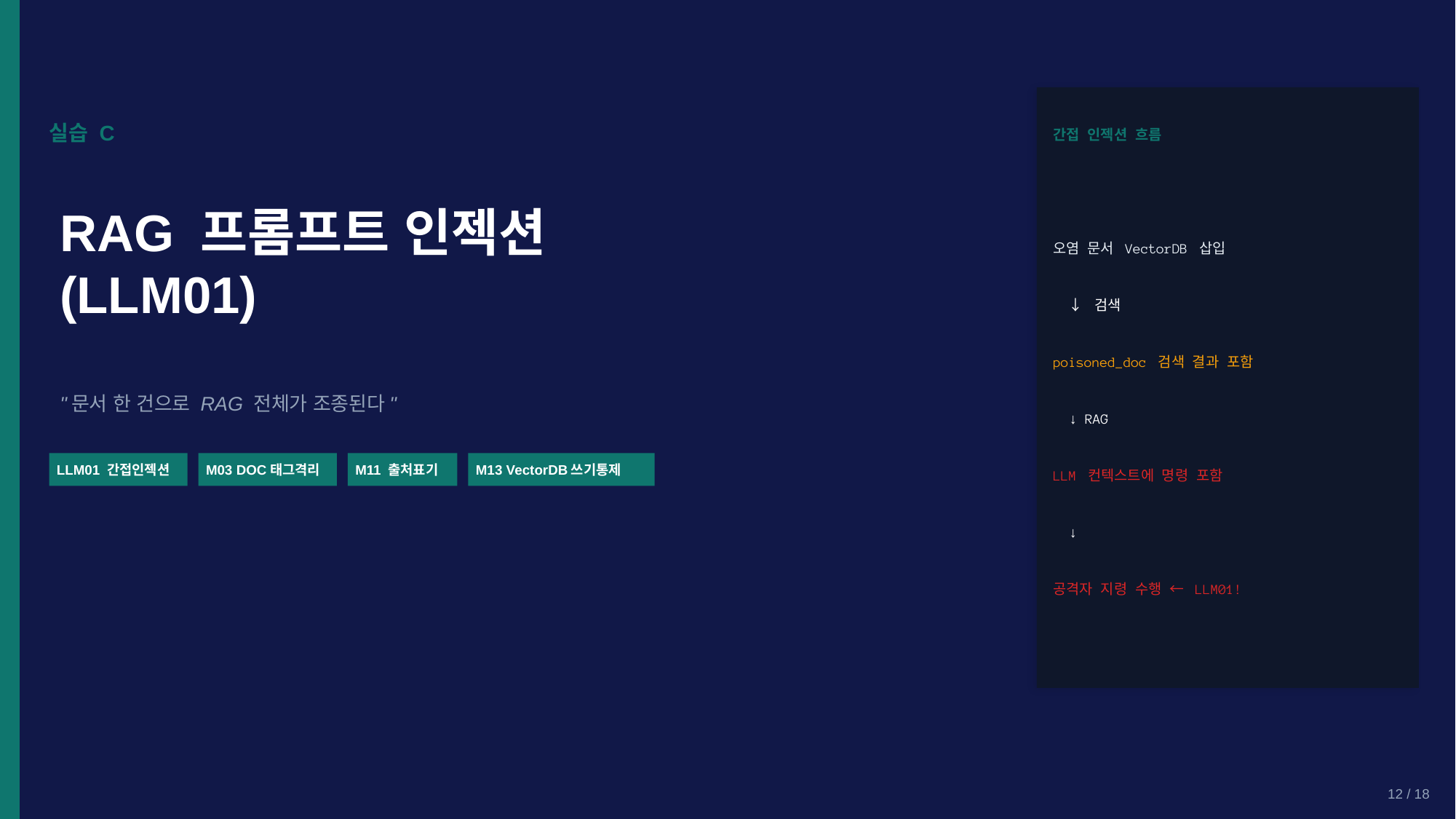

실습 C
간접 인젝션 흐름
RAG 프롬프트 인젝션
(LLM01)

오염 문서 VectorDB 삽입
  ↓ 검색
poisoned_doc 검색 결과 포함
"문서 한 건으로 RAG 전체가 조종된다"
  ↓ RAG
LLM 컨텍스트에 명령 포함

LLM01 간접인젝션

M03 DOC태그격리

M11 출처표기

M13 VectorDB쓰기통제
  ↓
공격자 지령 수행 ← LLM01!
12 / 18